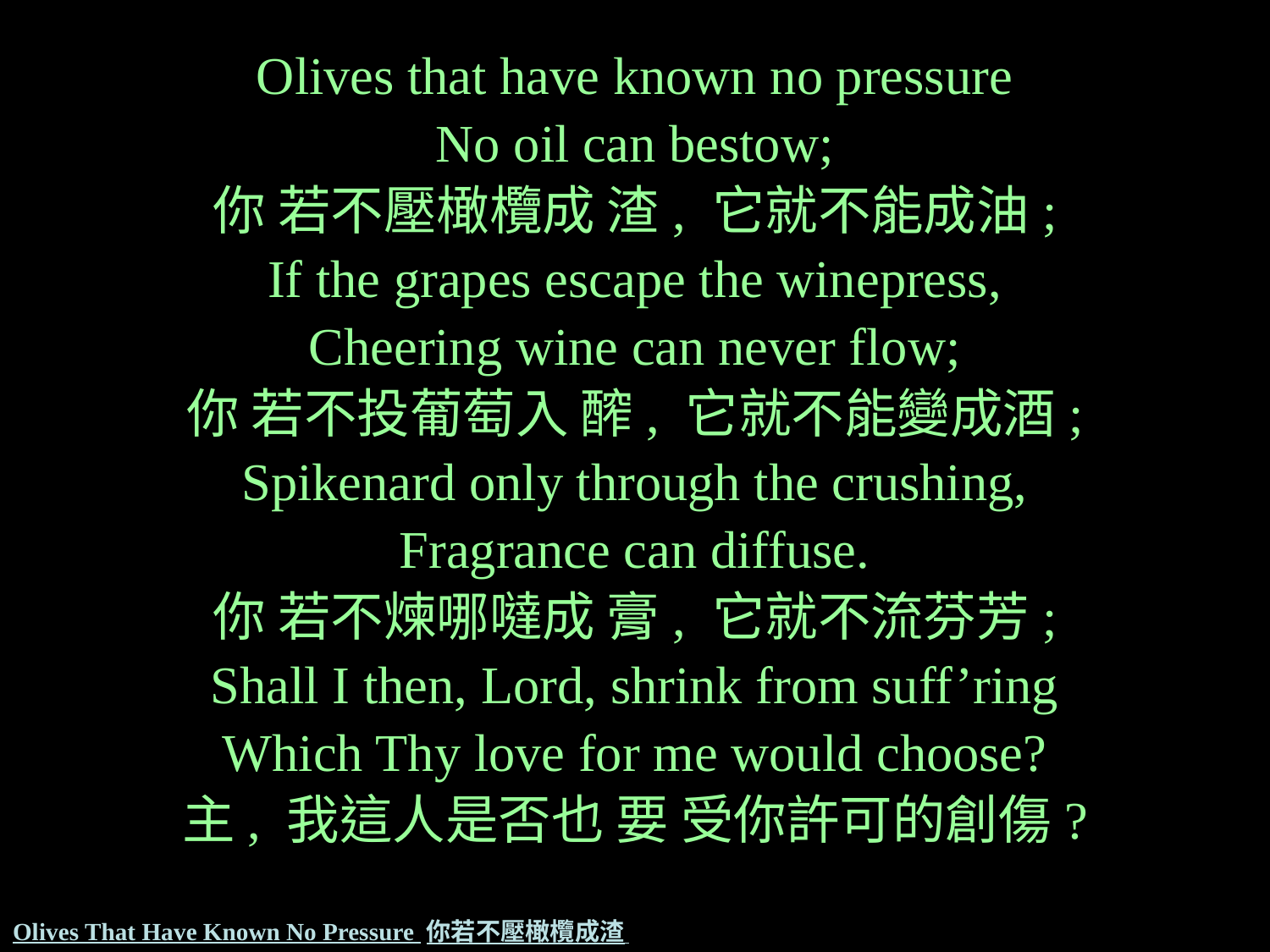

Olives that have known no pressure
No oil can bestow;
你 若不壓橄欖成 渣, 它就不能成油;
If the grapes escape the winepress,
Cheering wine can never flow;
你 若不投葡萄入 醡, 它就不能變成酒;
Spikenard only through the crushing,
Fragrance can diffuse.
你 若不煉哪噠成 膏, 它就不流芬芳;
Shall I then, Lord, shrink from suff’ring
Which Thy love for me would choose?
主, 我這人是否也 要 受你許可的創傷?

# Olives That Have Known No Pressure 你若不壓橄欖成渣